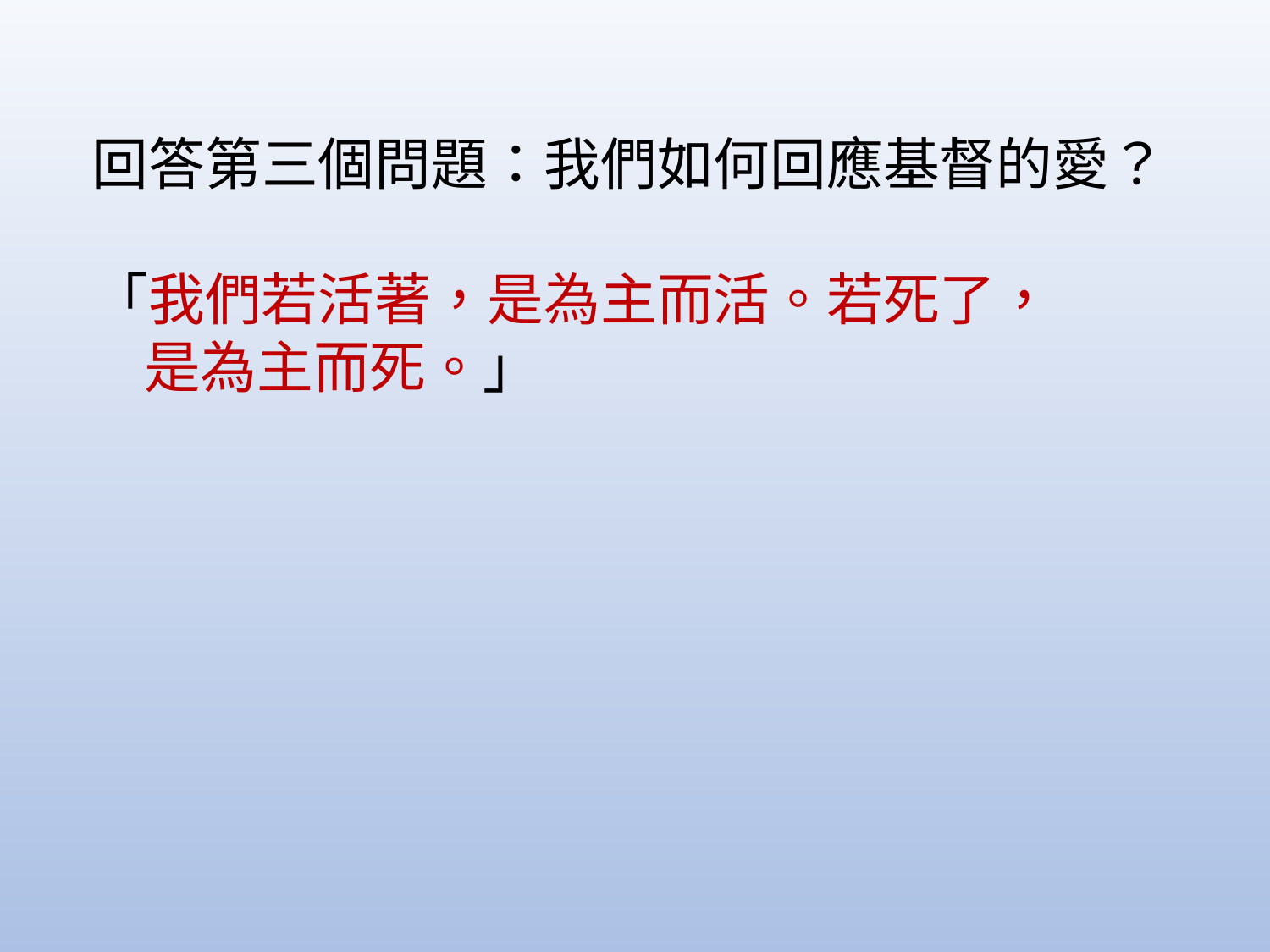

回答第三個問題：我們如何回應基督的愛？

「我們若活著，是為主而活。若死了，
   是為主而死。」